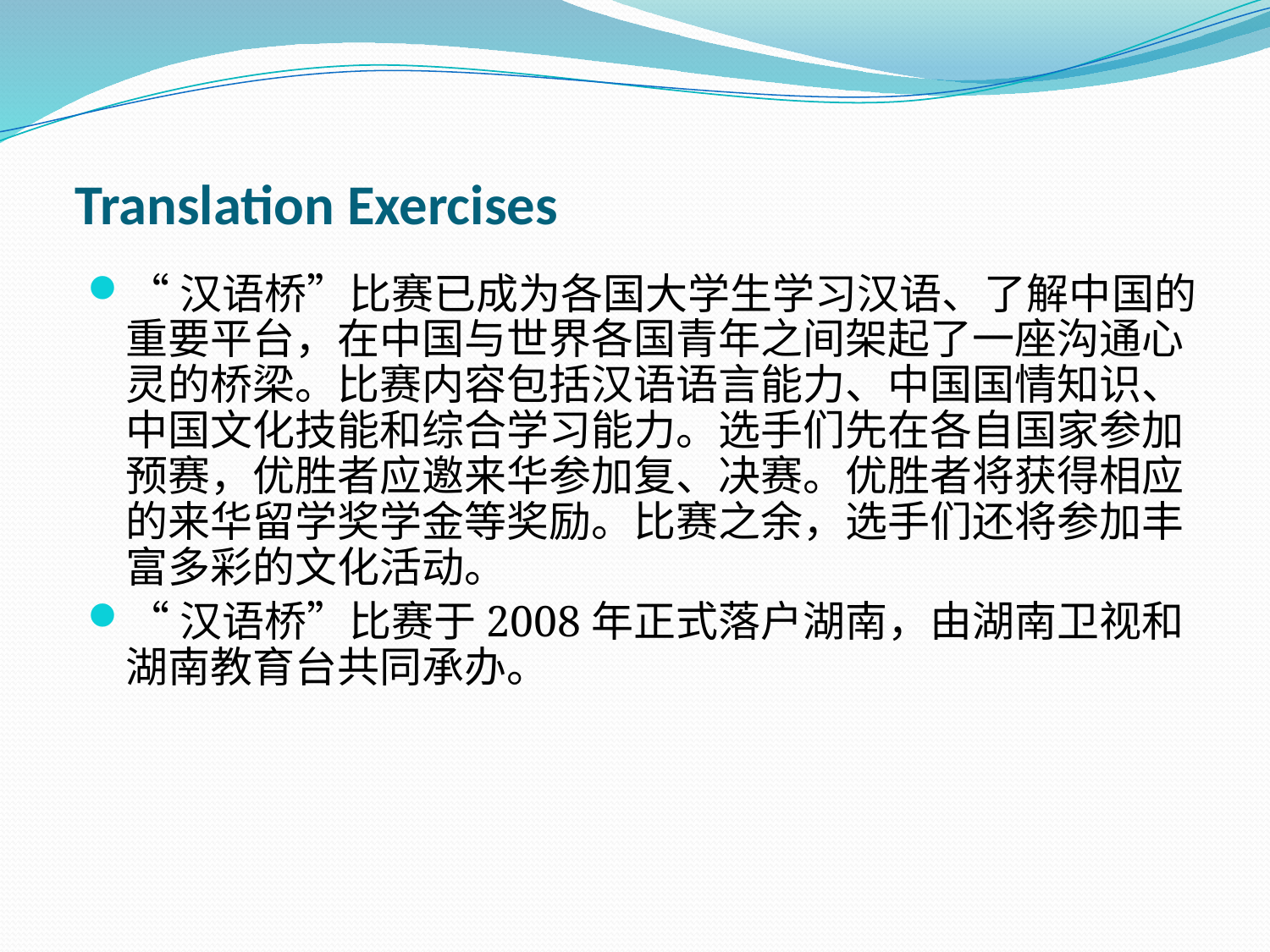

# Translation Exercises
“汉语桥”比赛已成为各国大学生学习汉语、了解中国的重要平台，在中国与世界各国青年之间架起了一座沟通心灵的桥梁。比赛内容包括汉语语言能力、中国国情知识、中国文化技能和综合学习能力。选手们先在各自国家参加预赛，优胜者应邀来华参加复、决赛。优胜者将获得相应的来华留学奖学金等奖励。比赛之余，选手们还将参加丰富多彩的文化活动。
“汉语桥”比赛于2008年正式落户湖南，由湖南卫视和湖南教育台共同承办。